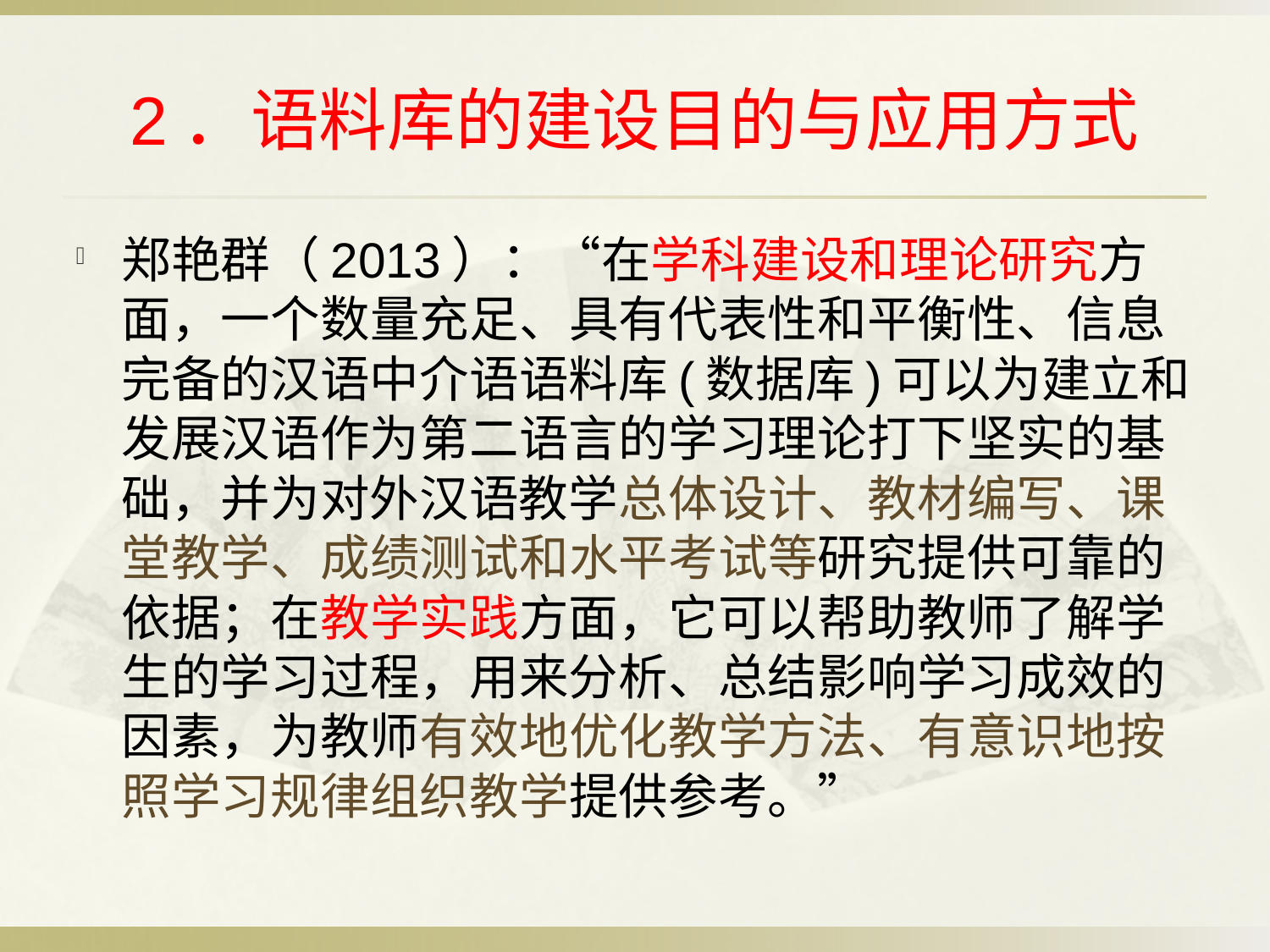

# 2．语料库的建设目的与应用方式
郑艳群（2013）：“在学科建设和理论研究方面，一个数量充足、具有代表性和平衡性、信息完备的汉语中介语语料库(数据库)可以为建立和发展汉语作为第二语言的学习理论打下坚实的基础，并为对外汉语教学总体设计、教材编写、课堂教学、成绩测试和水平考试等研究提供可靠的依据；在教学实践方面，它可以帮助教师了解学生的学习过程，用来分析、总结影响学习成效的因素，为教师有效地优化教学方法、有意识地按照学习规律组织教学提供参考。”